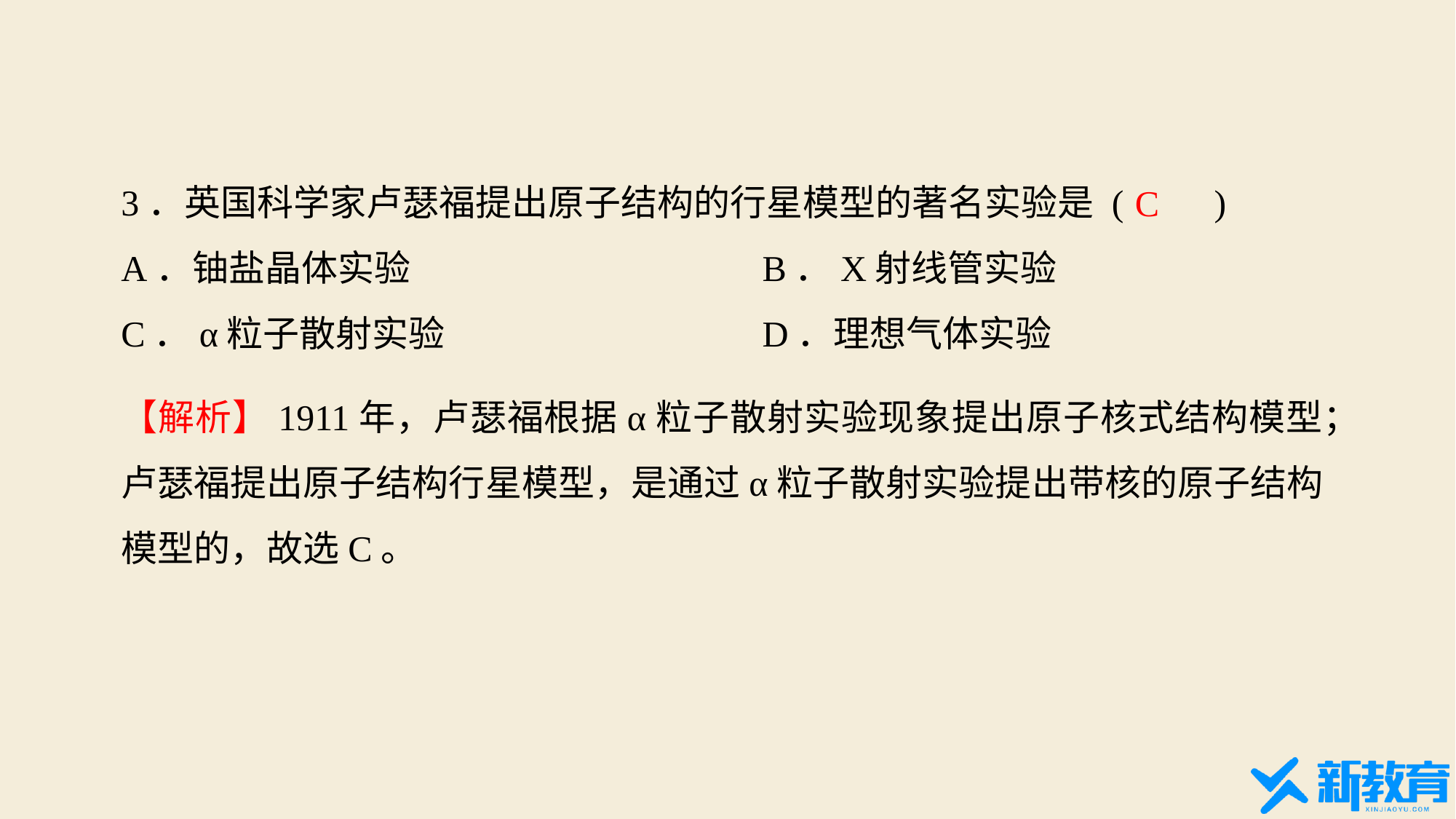

3．英国科学家卢瑟福提出原子结构的行星模型的著名实验是 (　　)
A．铀盐晶体实验   	B．X射线管实验
C．α粒子散射实验   	D．理想气体实验
C
【解析】1911年，卢瑟福根据α粒子散射实验现象提出原子核式结构模型；卢瑟福提出原子结构行星模型，是通过α粒子散射实验提出带核的原子结构模型的，故选C。